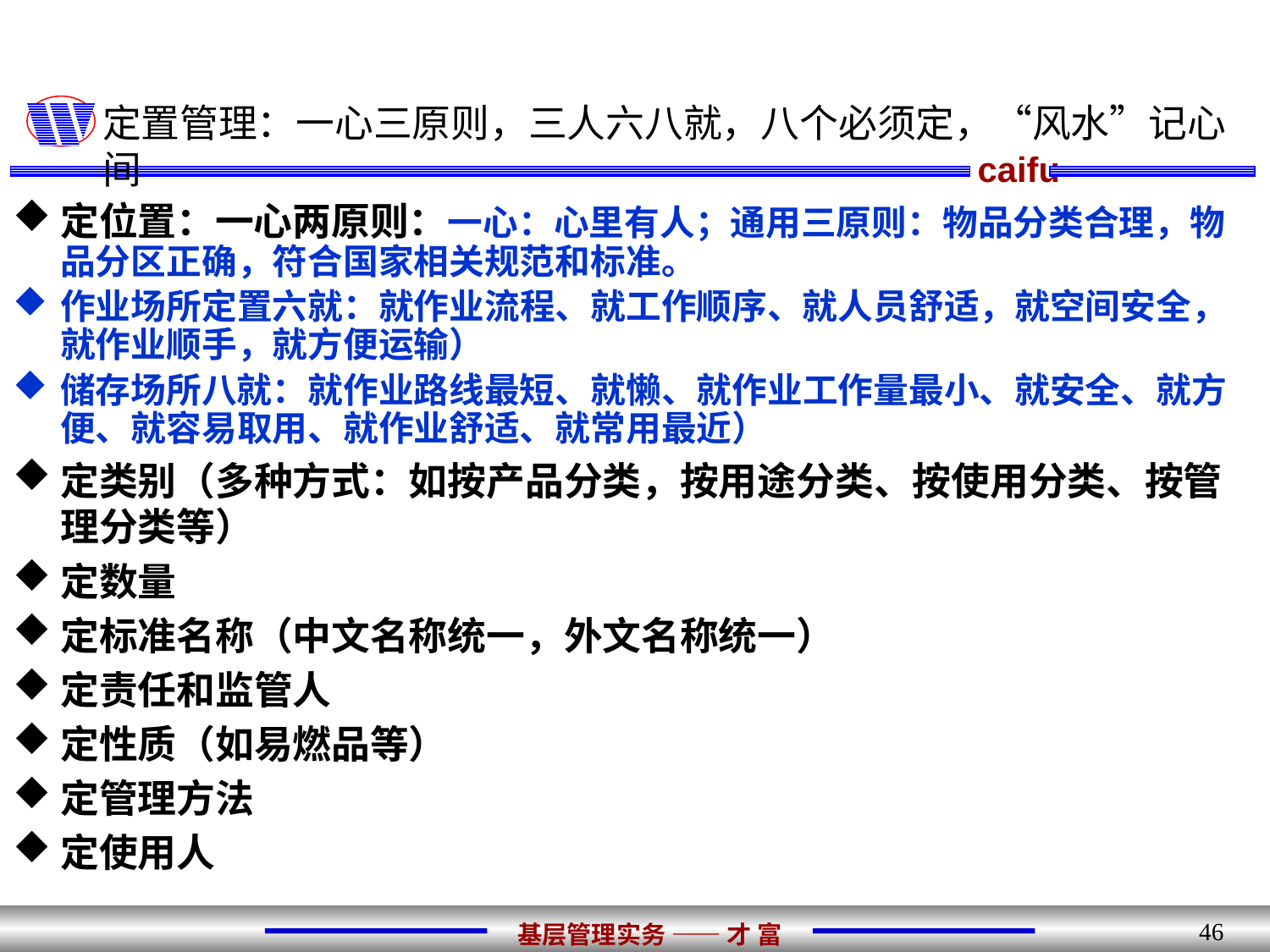

定置管理：一心三原则，三人六八就，八个必须定，“风水”记心间
定位置：一心两原则：一心：心里有人；通用三原则：物品分类合理，物品分区正确，符合国家相关规范和标准。
作业场所定置六就：就作业流程、就工作顺序、就人员舒适，就空间安全，就作业顺手，就方便运输）
储存场所八就：就作业路线最短、就懒、就作业工作量最小、就安全、就方便、就容易取用、就作业舒适、就常用最近）
定类别（多种方式：如按产品分类，按用途分类、按使用分类、按管理分类等）
定数量
定标准名称（中文名称统一，外文名称统一）
定责任和监管人
定性质（如易燃品等）
定管理方法
定使用人